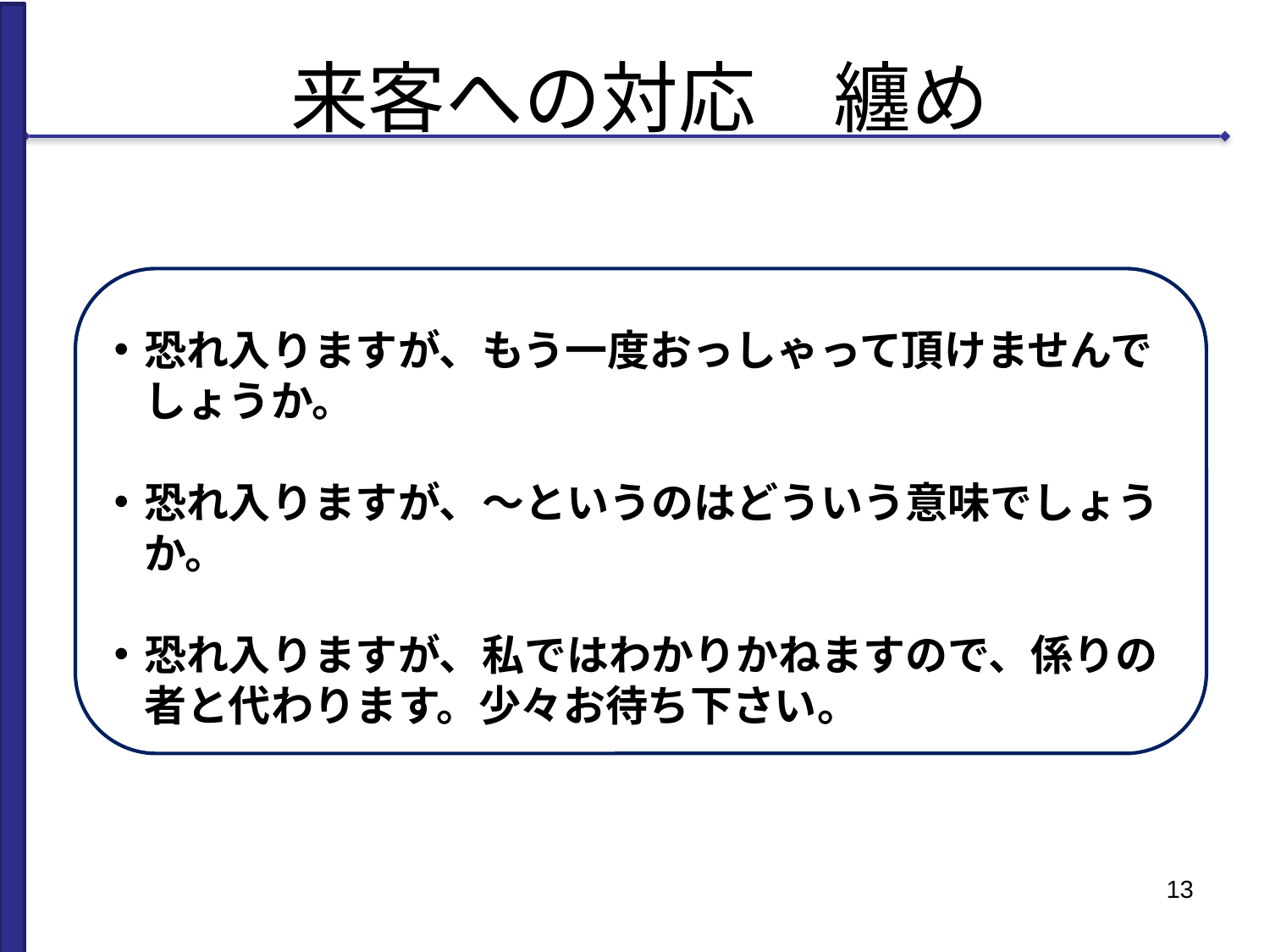

# 来客への対応　纏め

恐れ入りますが、もう一度おっしゃって頂けませんでしょうか。

恐れ入りますが、～というのはどういう意味でしょうか。

恐れ入りますが、私ではわかりかねますので、係りの者と代わります。少々お待ち下さい。
13